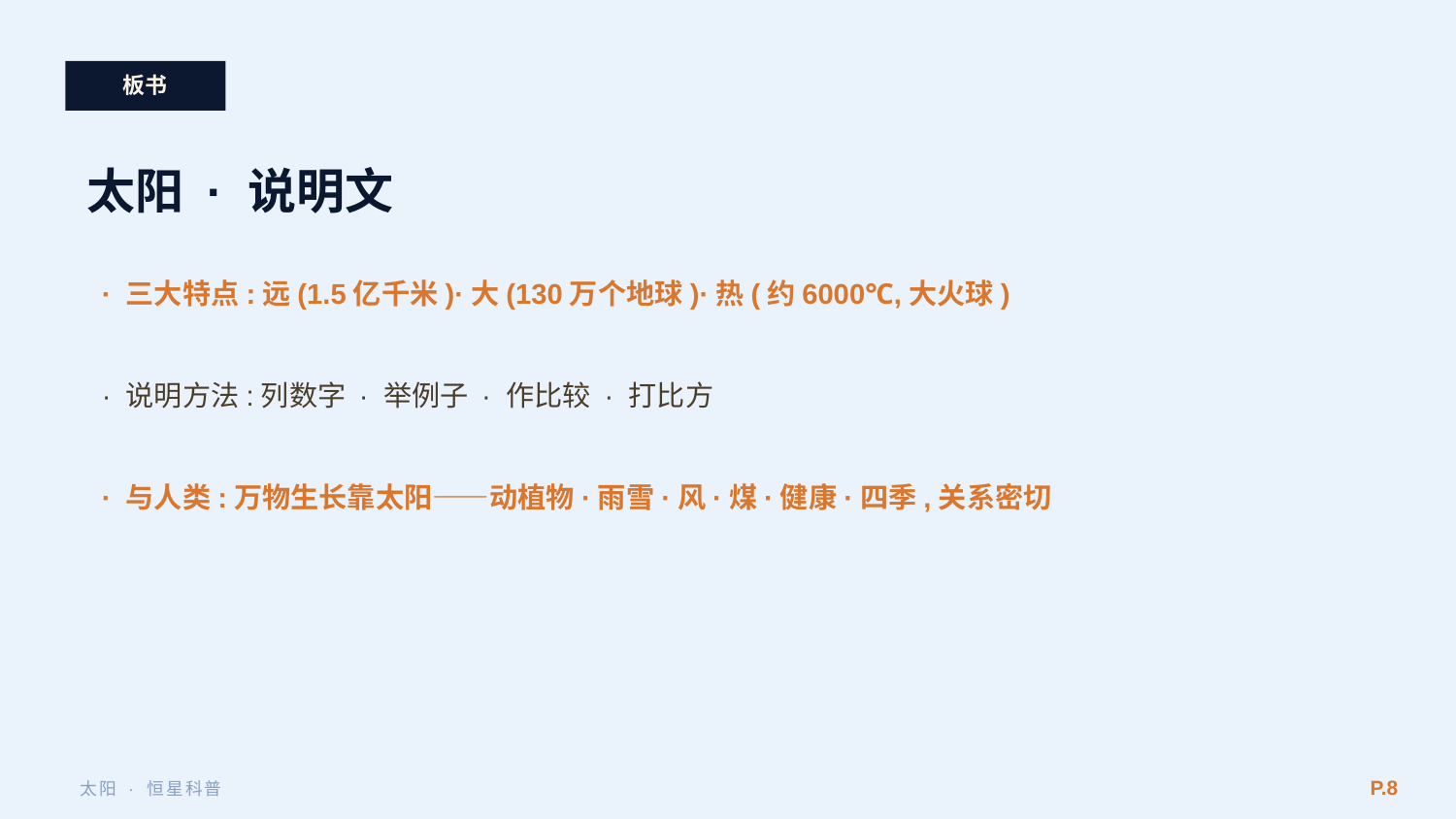

板书

太阳 · 说明文
· 三大特点:远(1.5亿千米)·大(130万个地球)·热(约6000℃,大火球)
· 说明方法:列数字 · 举例子 · 作比较 · 打比方
· 与人类:万物生长靠太阳——动植物·雨雪·风·煤·健康·四季,关系密切
P.8
太阳 · 恒星科普